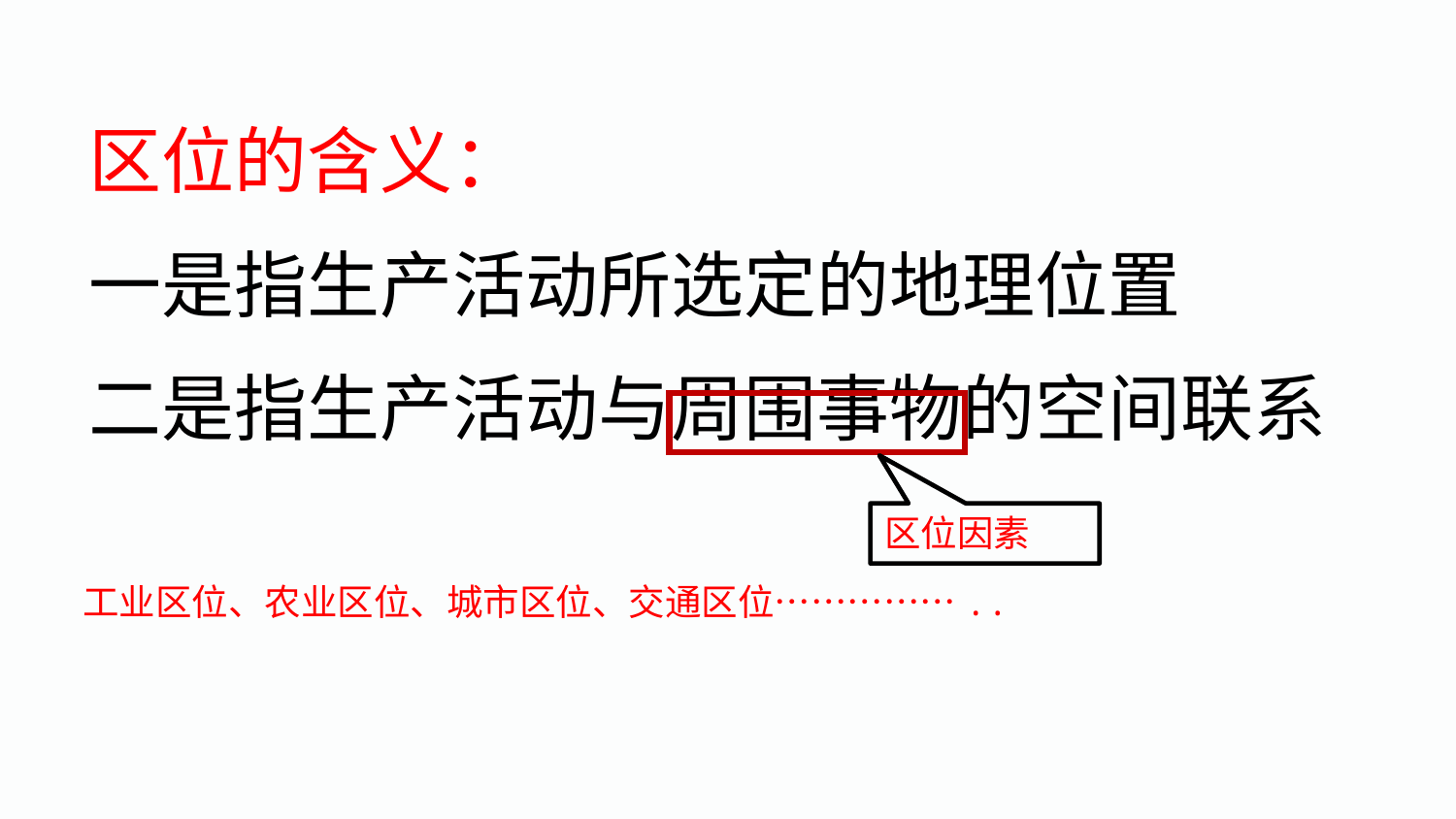

区位的含义：
一是指生产活动所选定的地理位置
二是指生产活动与周围事物的空间联系

区位因素
工业区位、农业区位、城市区位、交通区位……………..